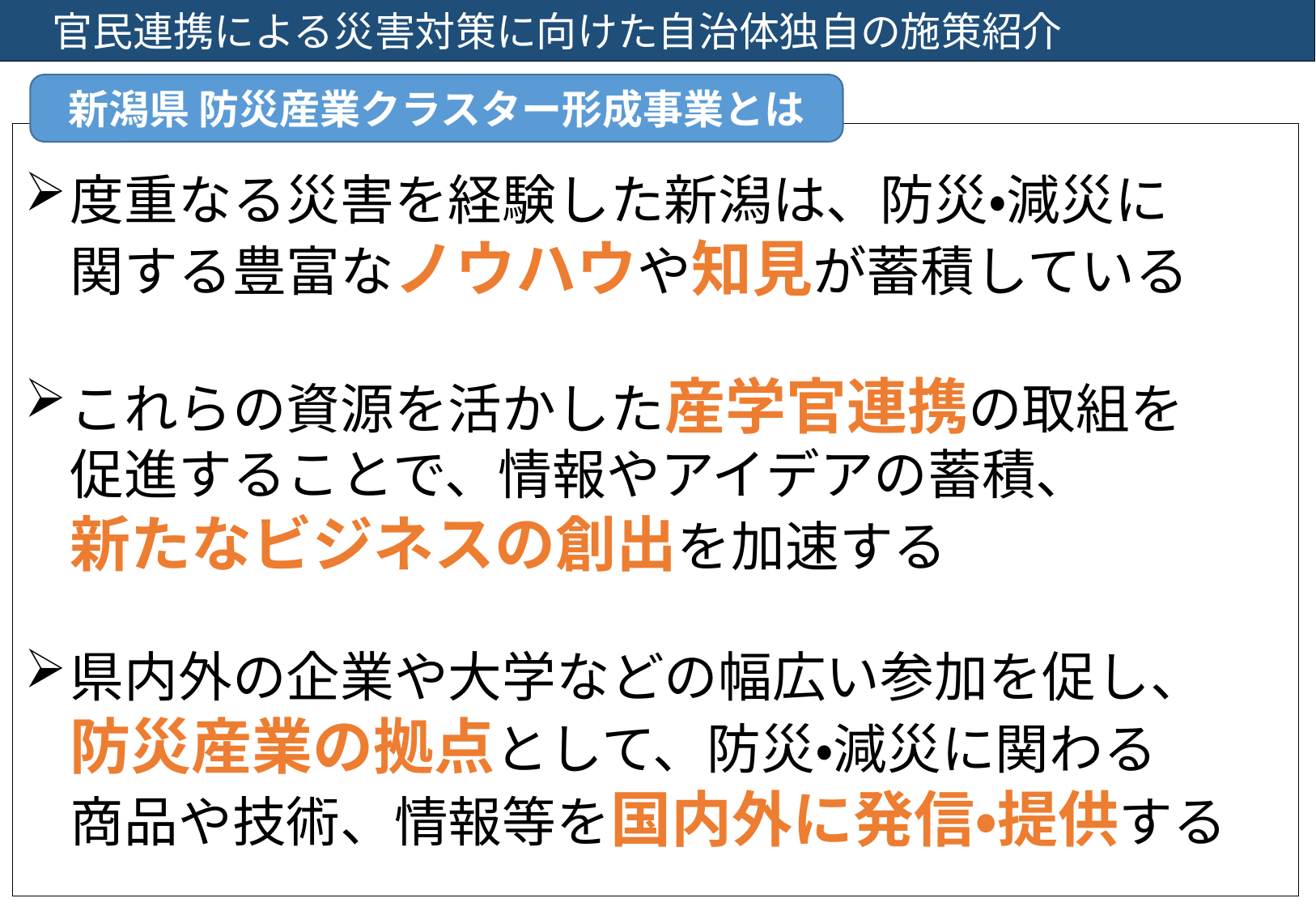

官民連携による災害対策に向けた自治体独自の施策紹介
新潟県 防災産業クラスター形成事業とは
度重なる災害を経験した新潟は、防災・減災に
関する豊富なノウハウや知見が蓄積している

これらの資源を活かした産学官連携の取組を
促進することで、情報やアイデアの蓄積、
新たなビジネスの創出を加速する

県内外の企業や大学などの幅広い参加を促し、
防災産業の拠点として、防災・減災に関わる
商品や技術、情報等を国内外に発信・提供する